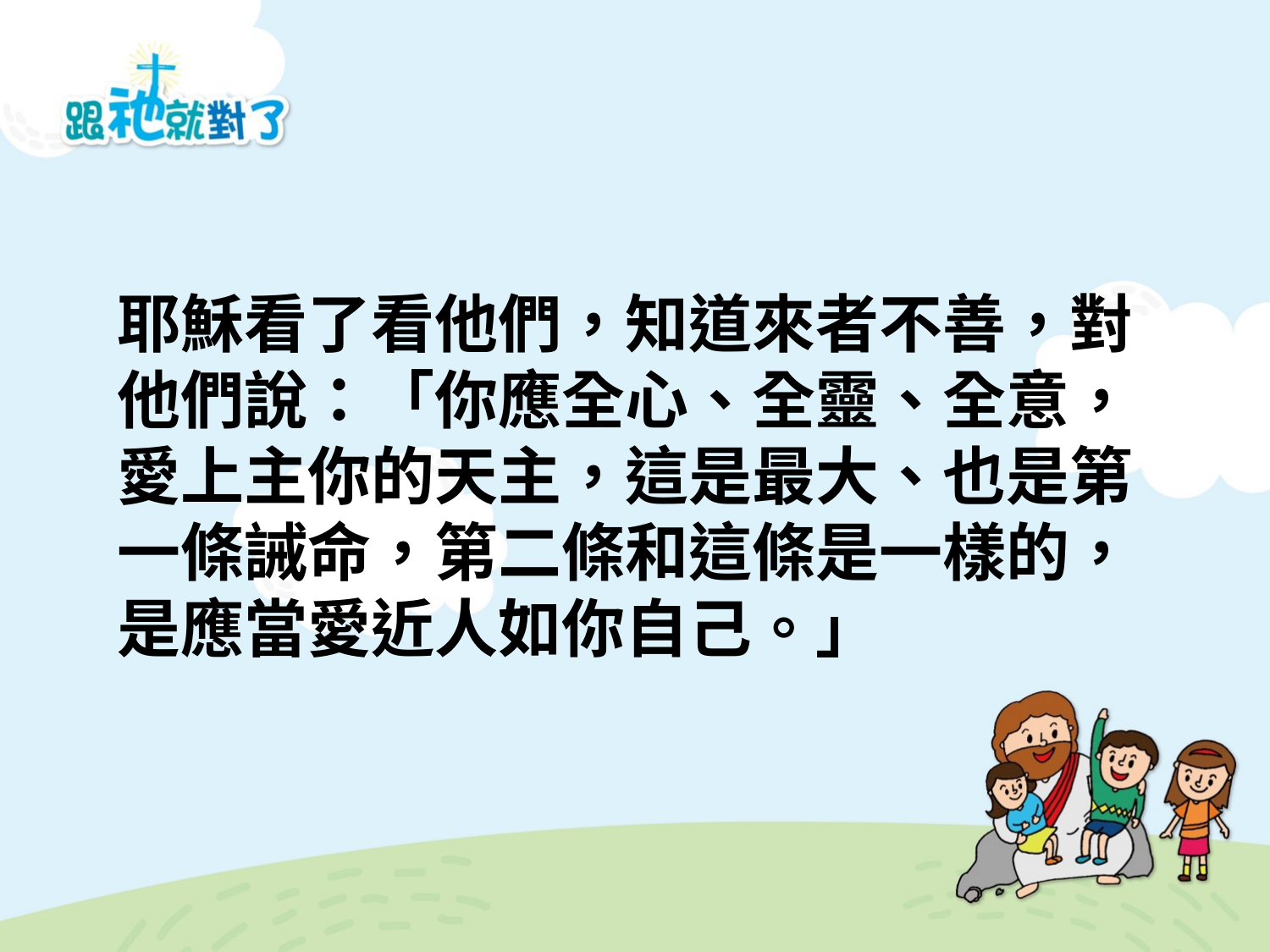

耶穌看了看他們，知道來者不善，對他們說：「你應全心、全靈、全意，愛上主你的天主，這是最大、也是第一條誡命，第二條和這條是一樣的，是應當愛近人如你自己。」